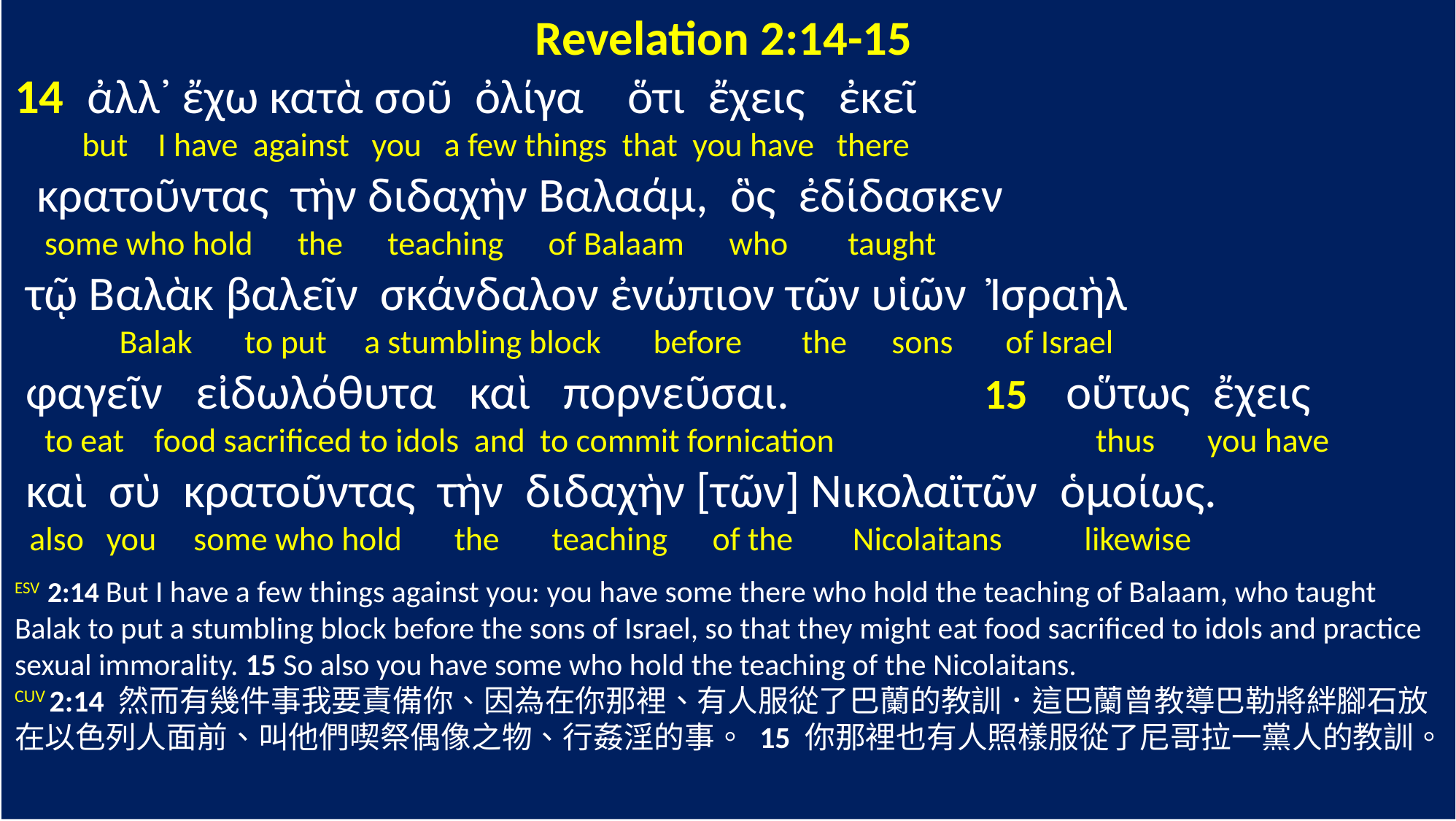

Revelation 2:14-15
 ἀλλ᾽ ἔχω κατὰ σοῦ  ὀλίγα    ὅτι  ἔχεις   ἐκεῖ
         but    I have  against   you   a few things  that  you have   there
  κρατοῦντας  τὴν διδαχὴν Βαλαάμ,  ὃς  ἐδίδασκεν
    some who hold      the      teaching      of Balaam      who        taught
 τῷ Βαλὰκ βαλεῖν  σκάνδαλον ἐνώπιον τῶν υἱῶν  Ἰσραὴλ
              Balak       to put     a stumbling block       before        the      sons       of Israel
 φαγεῖν   εἰδωλόθυτα   καὶ   πορνεῦσαι.                    15    οὕτως  ἔχεις
    to eat    food sacrificed to idols  and  to commit fornication                                   thus       you have
 καὶ  σὺ  κρατοῦντας  τὴν  διδαχὴν [τῶν] Νικολαϊτῶν  ὁμοίως.
  also   you     some who hold       the       teaching      of the        Nicolaitans           likewise

ESV  2:14 But I have a few things against you: you have some there who hold the teaching of Balaam, who taught Balak to put a stumbling block before the sons of Israel, so that they might eat food sacrificed to idols and practice sexual immorality. 15 So also you have some who hold the teaching of the Nicolaitans.
CUV 2:14 然而有幾件事我要責備你、因為在你那裡、有人服從了巴蘭的教訓．這巴蘭曾教導巴勒將絆腳石放在以色列人面前、叫他們喫祭偶像之物、行姦淫的事。 15 你那裡也有人照樣服從了尼哥拉一黨人的教訓。